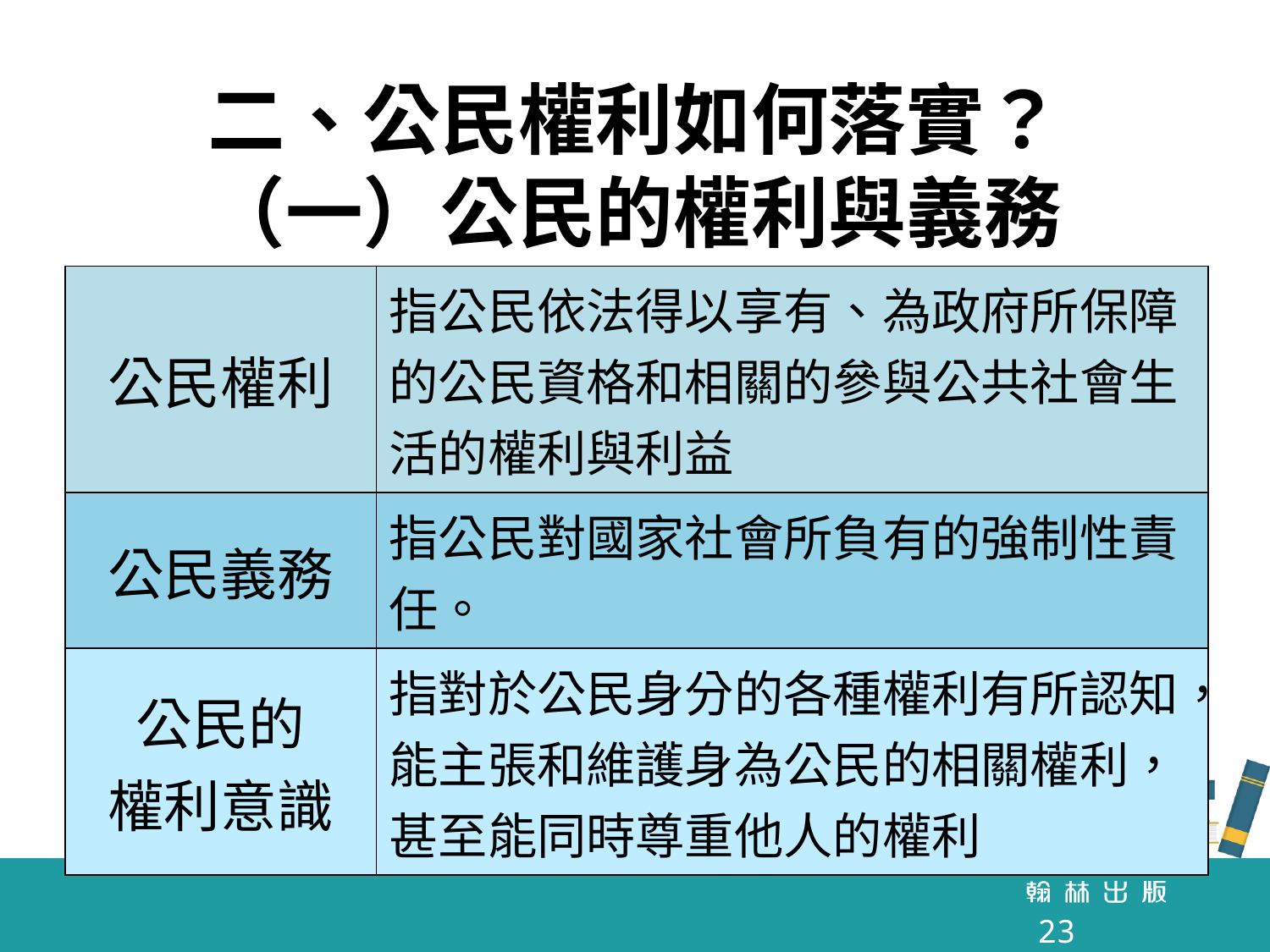

# 二、公民權利如何落實？ （一）公民的權利與義務
| 公民權利 | 指公民依法得以享有、為政府所保障的公民資格和相關的參與公共社會生活的權利與利益 |
| --- | --- |
| 公民義務 | 指公民對國家社會所負有的強制性責任。 |
| 公民的 權利意識 | 指對於公民身分的各種權利有所認知，能主張和維護身為公民的相關權利，甚至能同時尊重他人的權利 |
23